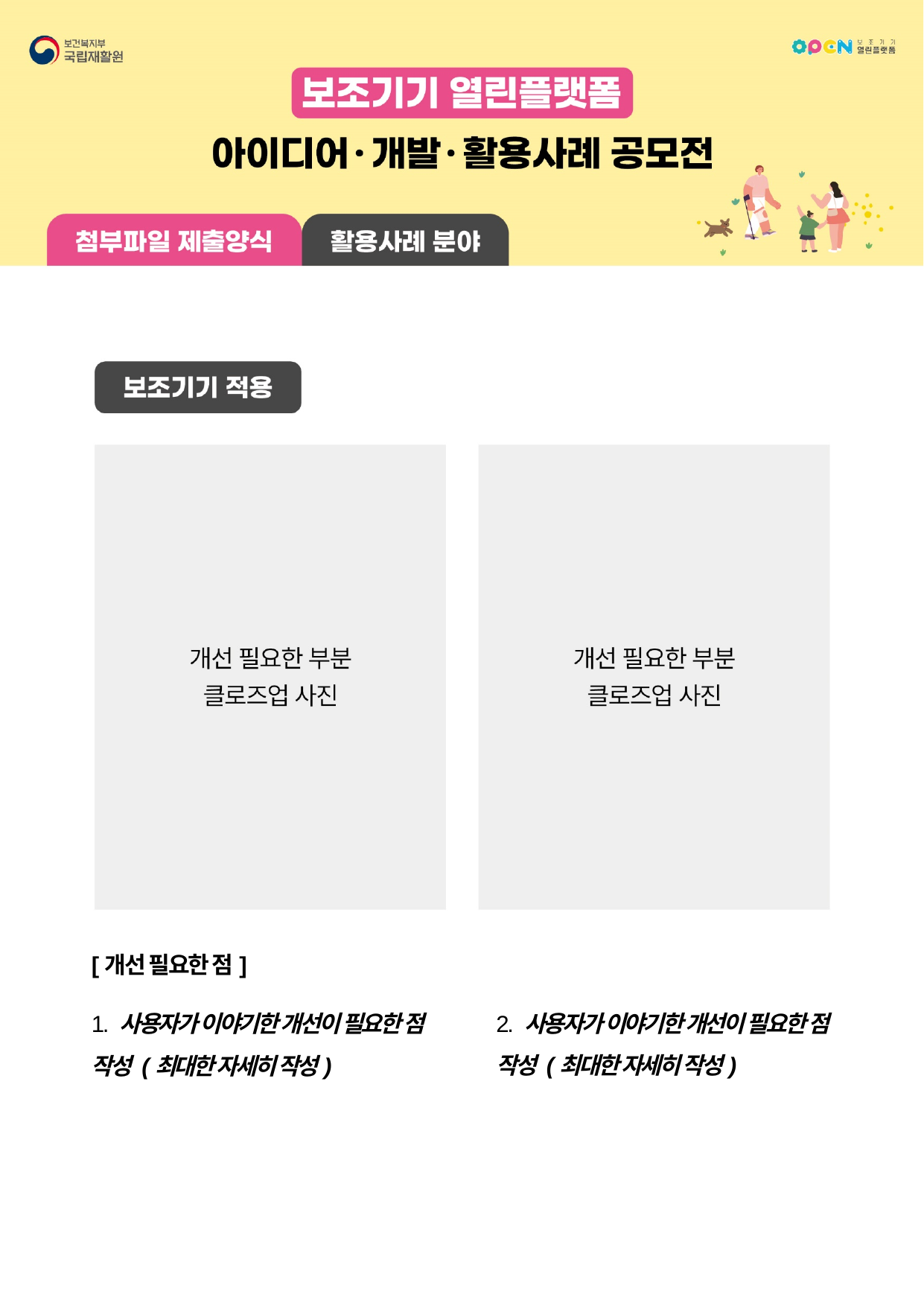

[개선 필요한 점]
2. 사용자가 이야기한 개선이 필요한 점 작성 (최대한 자세히 작성)
1. 사용자가 이야기한 개선이 필요한 점 작성 (최대한 자세히 작성)